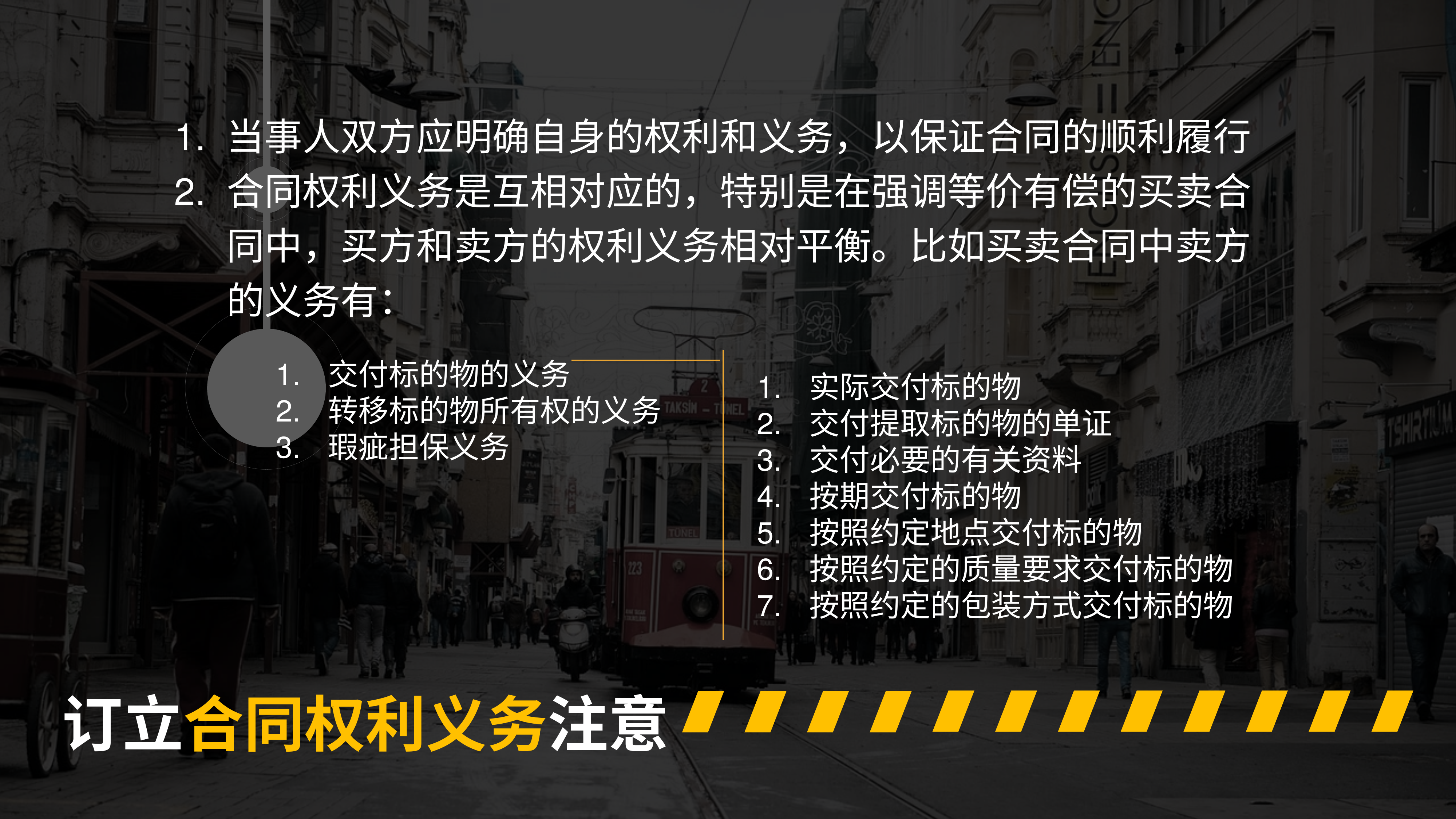

当事人双方应明确自身的权利和义务，以保证合同的顺利履行
合同权利义务是互相对应的，特别是在强调等价有偿的买卖合同中，买方和卖方的权利义务相对平衡。比如买卖合同中卖方的义务有：

交付标的物的义务
转移标的物所有权的义务
瑕疵担保义务
实际交付标的物
交付提取标的物的单证
交付必要的有关资料
按期交付标的物
按照约定地点交付标的物
按照约定的质量要求交付标的物
按照约定的包装方式交付标的物

订立合同权利义务注意